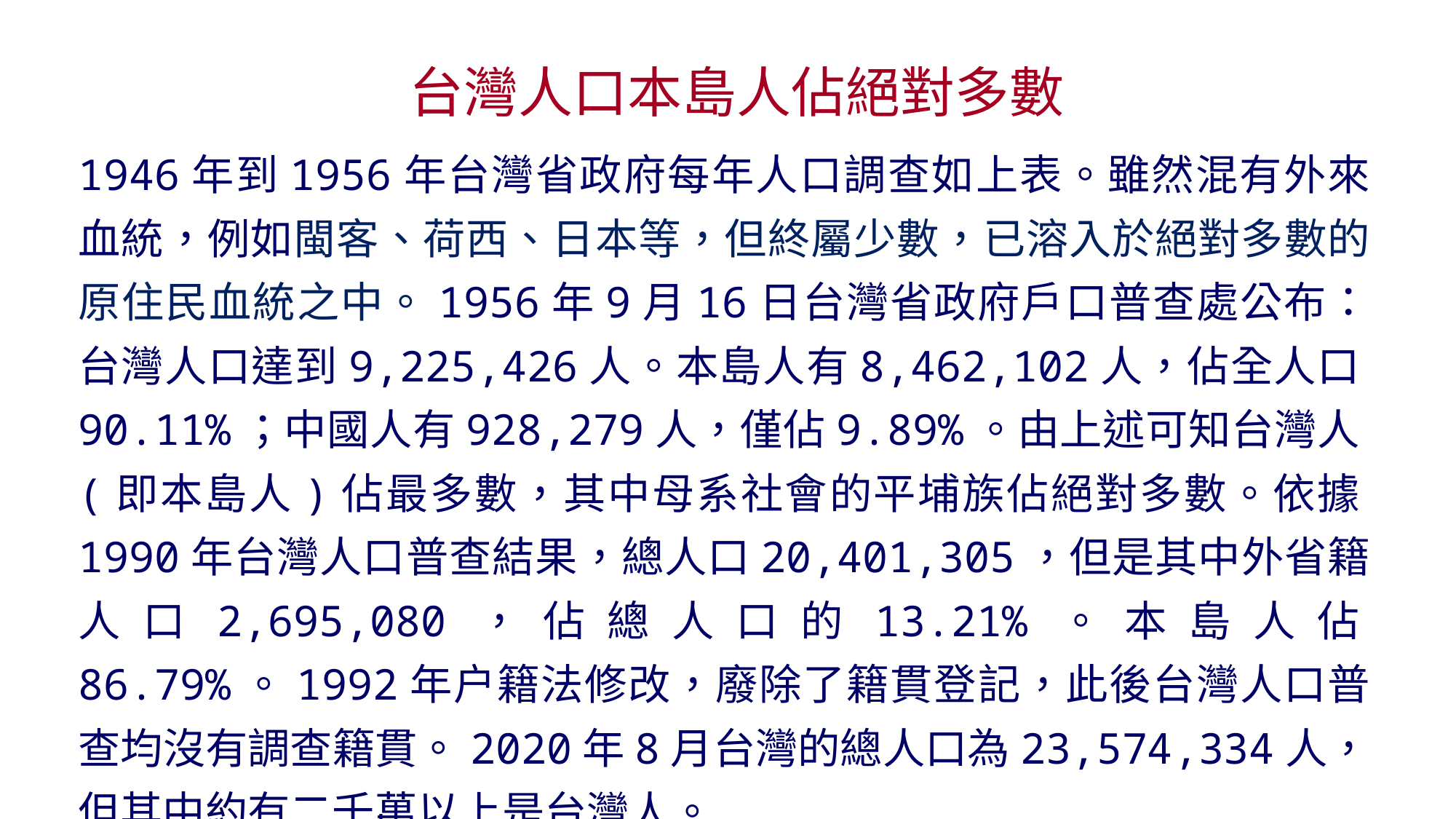

台灣人口本島人佔絕對多數
1946年到1956年台灣省政府每年人口調查如上表。雖然混有外來血統，例如閩客、荷西、日本等，但終屬少數，已溶入於絕對多數的原住民血統之中。1956年9月16日台灣省政府戶口普查處公布：台灣人口達到9,225,426人。本島人有8,462,102人，佔全人口90.11%；中國人有928,279人，僅佔9.89%。由上述可知台灣人(即本島人)佔最多數，其中母系社會的平埔族佔絕對多數。依據1990年台灣人口普查結果，總人口20,401,305，但是其中外省籍人口2,695,080，佔總人口的13.21%。本島人佔86.79%。1992年户籍法修改，廢除了籍貫登記，此後台灣人口普查均沒有調查籍貫。2020年8月台灣的總人口為23,574,334人，但其中約有二千萬以上是台灣人。